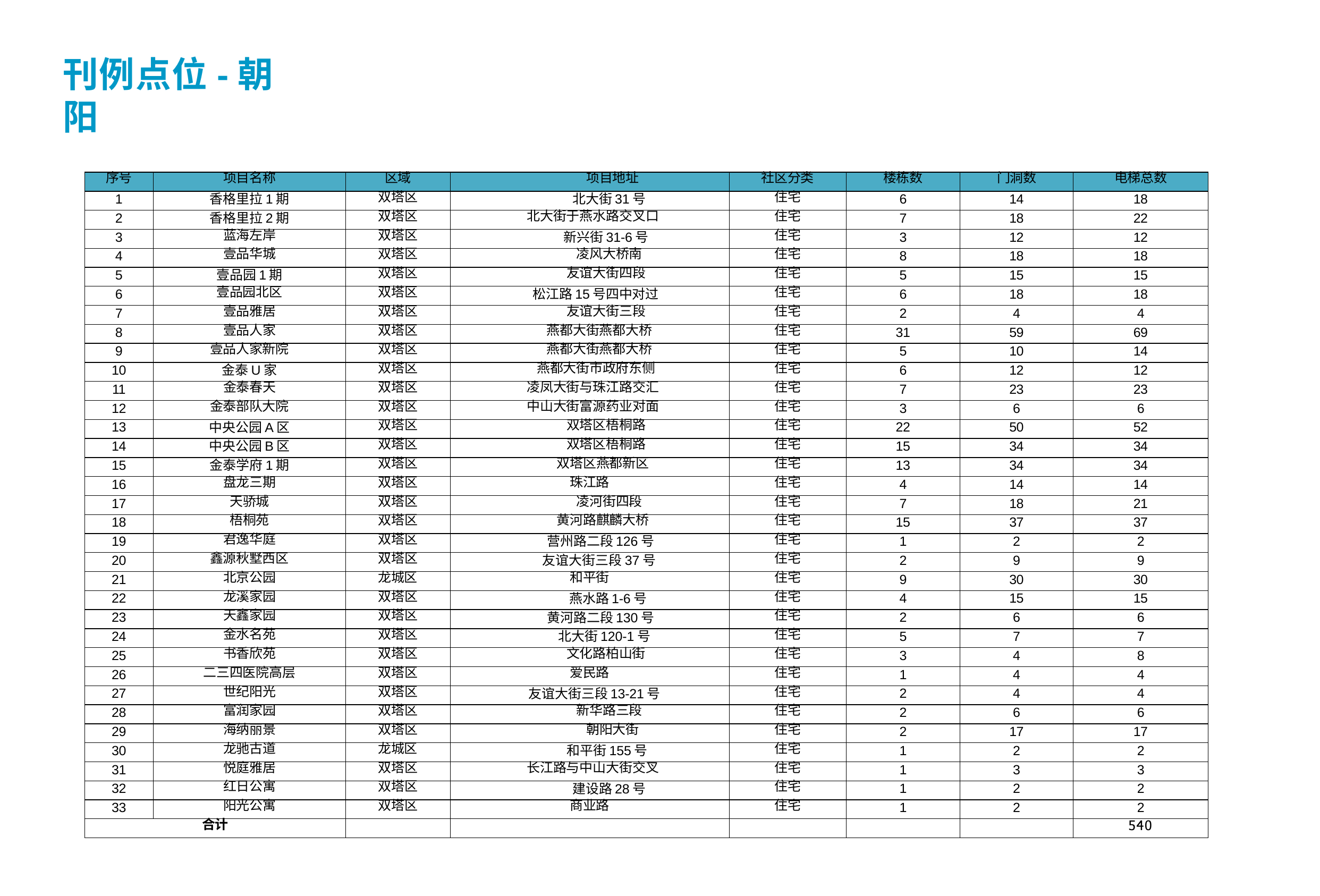

# 刊例点位-朝阳
| 序号 | 项目名称 | 区域 | 项目地址 | 社区分类 | 楼栋数 | 门洞数 | 电梯总数 |
| --- | --- | --- | --- | --- | --- | --- | --- |
| 1 | 香格里拉1期 | 双塔区 | 北大街31号 | 住宅 | 6 | 14 | 18 |
| 2 | 香格里拉2期 | 双塔区 | 北大街于燕水路交叉口 | 住宅 | 7 | 18 | 22 |
| 3 | 蓝海左岸 | 双塔区 | 新兴街31-6号 | 住宅 | 3 | 12 | 12 |
| 4 | 壹品华城 | 双塔区 | 凌风大桥南 | 住宅 | 8 | 18 | 18 |
| 5 | 壹品园1期 | 双塔区 | 友谊大街四段 | 住宅 | 5 | 15 | 15 |
| 6 | 壹品园北区 | 双塔区 | 松江路15号四中对过 | 住宅 | 6 | 18 | 18 |
| 7 | 壹品雅居 | 双塔区 | 友谊大街三段 | 住宅 | 2 | 4 | 4 |
| 8 | 壹品人家 | 双塔区 | 燕都大街燕都大桥 | 住宅 | 31 | 59 | 69 |
| 9 | 壹品人家新院 | 双塔区 | 燕都大街燕都大桥 | 住宅 | 5 | 10 | 14 |
| 10 | 金泰U家 | 双塔区 | 燕都大街市政府东侧 | 住宅 | 6 | 12 | 12 |
| 11 | 金泰春天 | 双塔区 | 凌凤大街与珠江路交汇 | 住宅 | 7 | 23 | 23 |
| 12 | 金泰部队大院 | 双塔区 | 中山大街富源药业对面 | 住宅 | 3 | 6 | 6 |
| 13 | 中央公园A区 | 双塔区 | 双塔区梧桐路 | 住宅 | 22 | 50 | 52 |
| 14 | 中央公园B区 | 双塔区 | 双塔区梧桐路 | 住宅 | 15 | 34 | 34 |
| 15 | 金泰学府1期 | 双塔区 | 双塔区燕都新区 | 住宅 | 13 | 34 | 34 |
| 16 | 盘龙三期 | 双塔区 | 珠江路 | 住宅 | 4 | 14 | 14 |
| 17 | 天骄城 | 双塔区 | 凌河街四段 | 住宅 | 7 | 18 | 21 |
| 18 | 梧桐苑 | 双塔区 | 黄河路麒麟大桥 | 住宅 | 15 | 37 | 37 |
| 19 | 君逸华庭 | 双塔区 | 营州路二段126号 | 住宅 | 1 | 2 | 2 |
| 20 | 鑫源秋墅西区 | 双塔区 | 友谊大街三段37号 | 住宅 | 2 | 9 | 9 |
| 21 | 北京公园 | 龙城区 | 和平街 | 住宅 | 9 | 30 | 30 |
| 22 | 龙溪家园 | 双塔区 | 燕水路1-6号 | 住宅 | 4 | 15 | 15 |
| 23 | 天鑫家园 | 双塔区 | 黄河路二段130号 | 住宅 | 2 | 6 | 6 |
| 24 | 金水名苑 | 双塔区 | 北大街120-1号 | 住宅 | 5 | 7 | 7 |
| 25 | 书香欣苑 | 双塔区 | 文化路柏山街 | 住宅 | 3 | 4 | 8 |
| 26 | 二三四医院高层 | 双塔区 | 爱民路 | 住宅 | 1 | 4 | 4 |
| 27 | 世纪阳光 | 双塔区 | 友谊大街三段13-21号 | 住宅 | 2 | 4 | 4 |
| 28 | 富润家园 | 双塔区 | 新华路三段 | 住宅 | 2 | 6 | 6 |
| 29 | 海纳丽景 | 双塔区 | 朝阳大街 | 住宅 | 2 | 17 | 17 |
| 30 | 龙驰古道 | 龙城区 | 和平街155号 | 住宅 | 1 | 2 | 2 |
| 31 | 悦庭雅居 | 双塔区 | 长江路与中山大街交叉 | 住宅 | 1 | 3 | 3 |
| 32 | 红日公寓 | 双塔区 | 建设路28号 | 住宅 | 1 | 2 | 2 |
| 33 | 阳光公寓 | 双塔区 | 商业路 | 住宅 | 1 | 2 | 2 |
| 合计 |  |  |  |  |  |  | 540 |